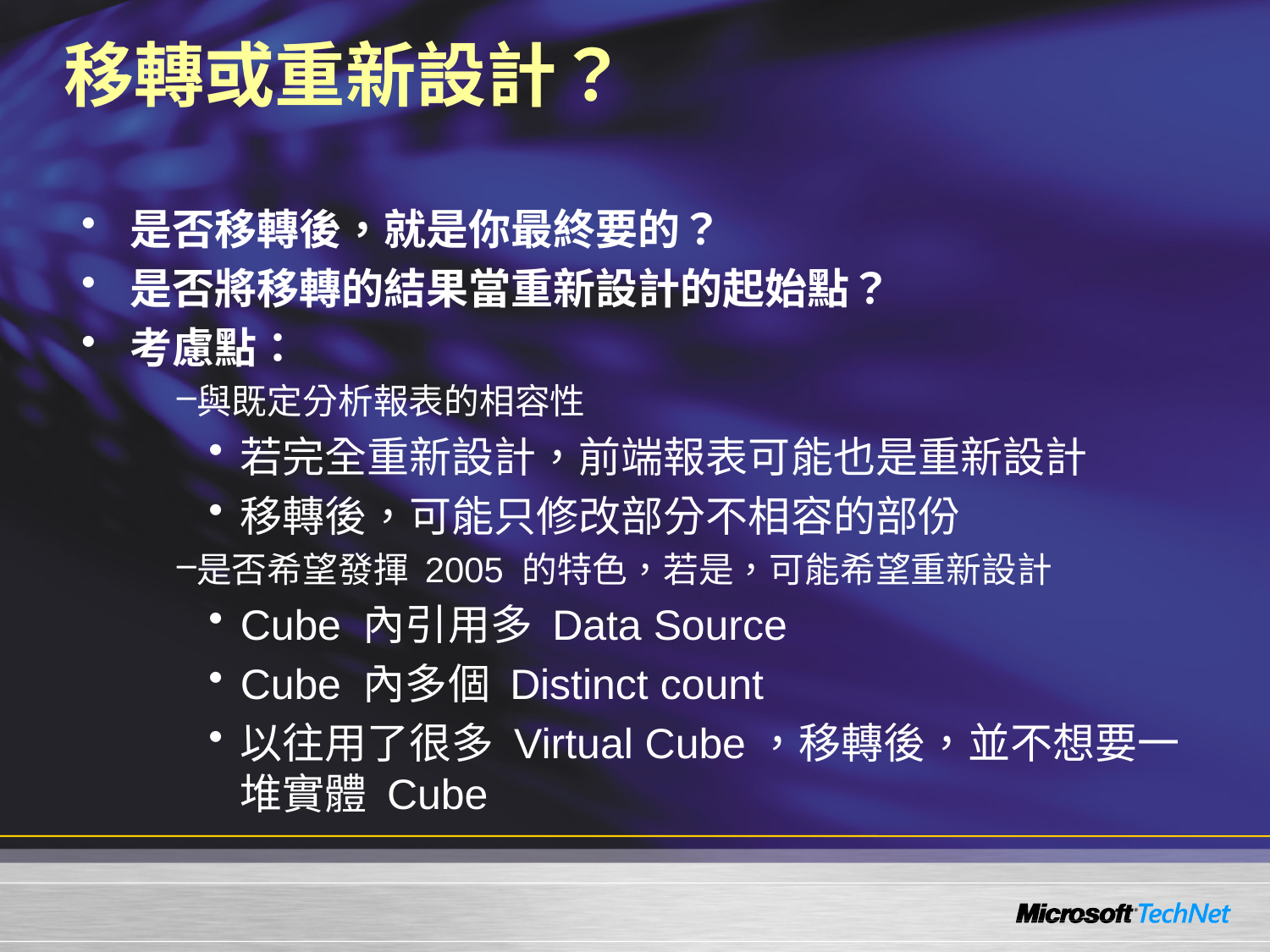

# 移轉或重新設計？
是否移轉後，就是你最終要的？
是否將移轉的結果當重新設計的起始點？
考慮點：
與既定分析報表的相容性
若完全重新設計，前端報表可能也是重新設計
移轉後，可能只修改部分不相容的部份
是否希望發揮 2005 的特色，若是，可能希望重新設計
Cube 內引用多 Data Source
Cube 內多個 Distinct count
以往用了很多 Virtual Cube，移轉後，並不想要一堆實體 Cube